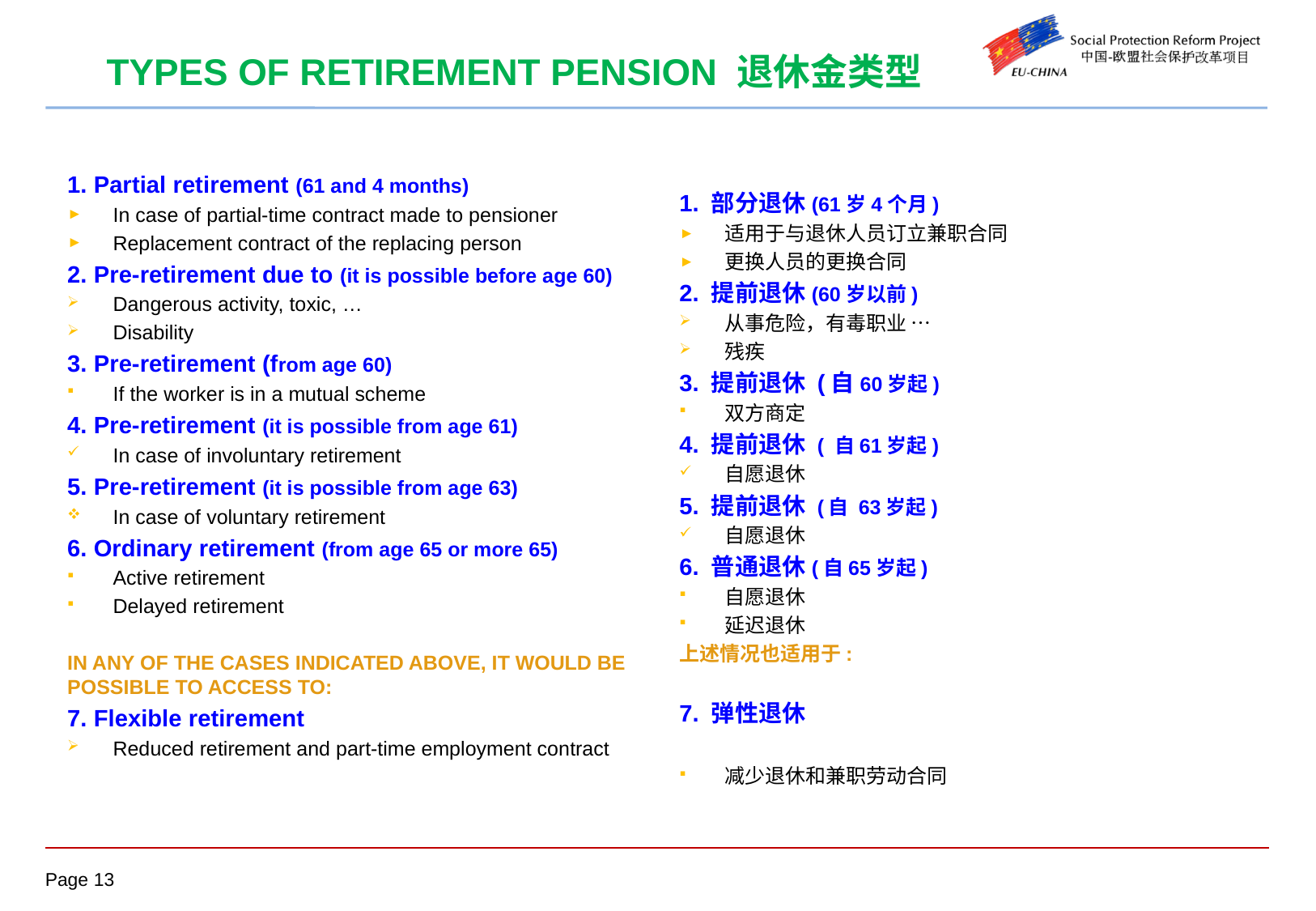

# TYPES OF RETIREMENT PENSION 退休金类型

1. Partial retirement (61 and 4 months)
In case of partial-time contract made to pensioner
Replacement contract of the replacing person
2. Pre-retirement due to (it is possible before age 60)
Dangerous activity, toxic, …
Disability
3. Pre-retirement (from age 60)
If the worker is in a mutual scheme
4. Pre-retirement (it is possible from age 61)
In case of involuntary retirement
5. Pre-retirement (it is possible from age 63)
In case of voluntary retirement
6. Ordinary retirement (from age 65 or more 65)
Active retirement
Delayed retirement

IN ANY OF THE CASES INDICATED ABOVE, IT WOULD BE POSSIBLE TO ACCESS TO:
7. Flexible retirement
Reduced retirement and part-time employment contract

1. 部分退休(61岁4个月)
适用于与退休人员订立兼职合同
更换人员的更换合同
2. 提前退休(60岁以前)
从事危险，有毒职业 …
残疾
3. 提前退休 (自60岁起)
双方商定
4. 提前退休 ( 自61岁起)
自愿退休
5. 提前退休 (自 63岁起)
自愿退休
6. 普通退休(自65岁起)
自愿退休
延迟退休
上述情况也适用于:

7. 弹性退休

减少退休和兼职劳动合同